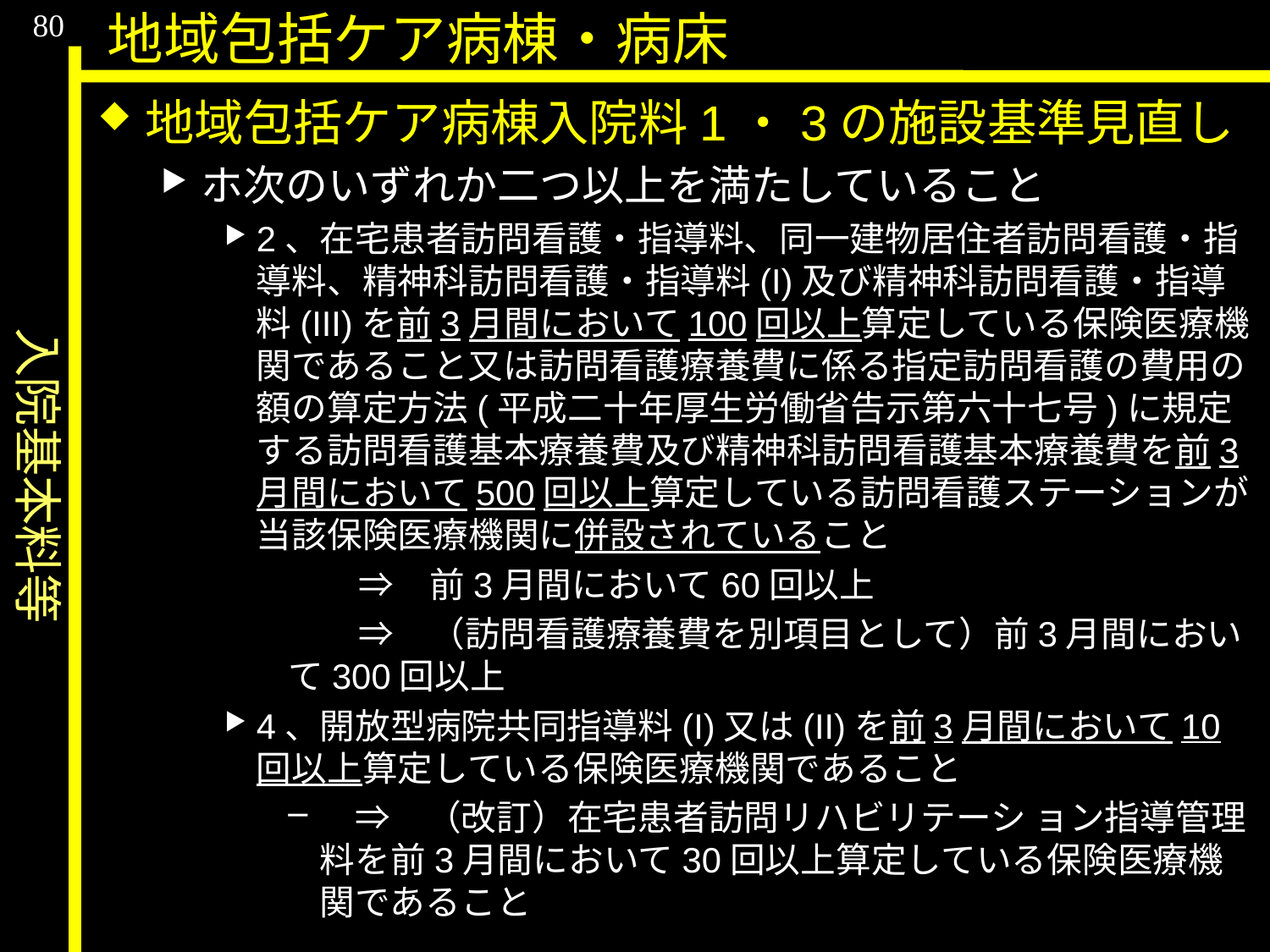

入院基本料等
80
地域包括ケア病棟・病床

地域包括ケア病棟入院料1・3の施設基準見直し
ホ次のいずれか二つ以上を満たしていること
2、在宅患者訪問看護・指導料、同一建物居住者訪問看護・指導料、精神科訪問看護・指導料(I)及び精神科訪問看護・指導料(III)を前3月間において100回以上算定している保険医療機関であること又は訪問看護療養費に係る指定訪問看護の費用の額の算定方法(平成二十年厚生労働省告示第六十七号)に規定する訪問看護基本療養費及び精神科訪問看護基本療養費を前3月間において500回以上算定している訪問看護ステーションが当該保険医療機関に併設されていること
　　⇒　前3月間において60回以上
　　⇒　（訪問看護療養費を別項目として）前3月間において300回以上
4、開放型病院共同指導料(I)又は(II)を前3月間において10回以上算定している保険医療機関であること
　⇒　（改訂）在宅患者訪問リハビリテーシ ョン指導管理料を前3月間において30回以上算定している保険医療機関であること